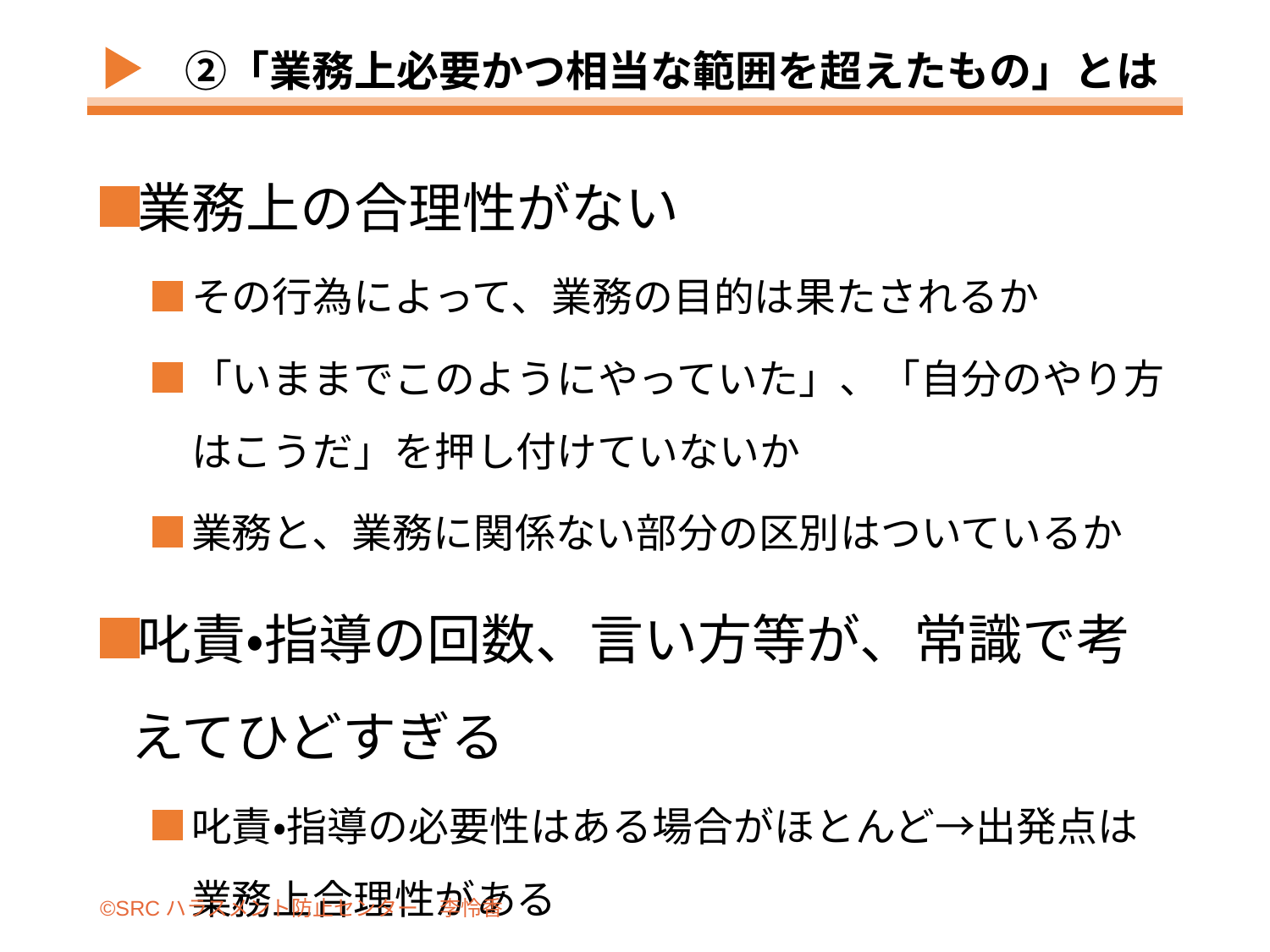

# ②「業務上必要かつ相当な範囲を超えたもの」とは
業務上の合理性がない
その行為によって、業務の目的は果たされるか
「いままでこのようにやっていた」、「自分のやり方はこうだ」を押し付けていないか
業務と、業務に関係ない部分の区別はついているか
叱責・指導の回数、言い方等が、常識で考えてひどすぎる
叱責・指導の必要性はある場合がほとんど→出発点は業務上合理性がある

©SRCハラスメント防止センター　李怜香